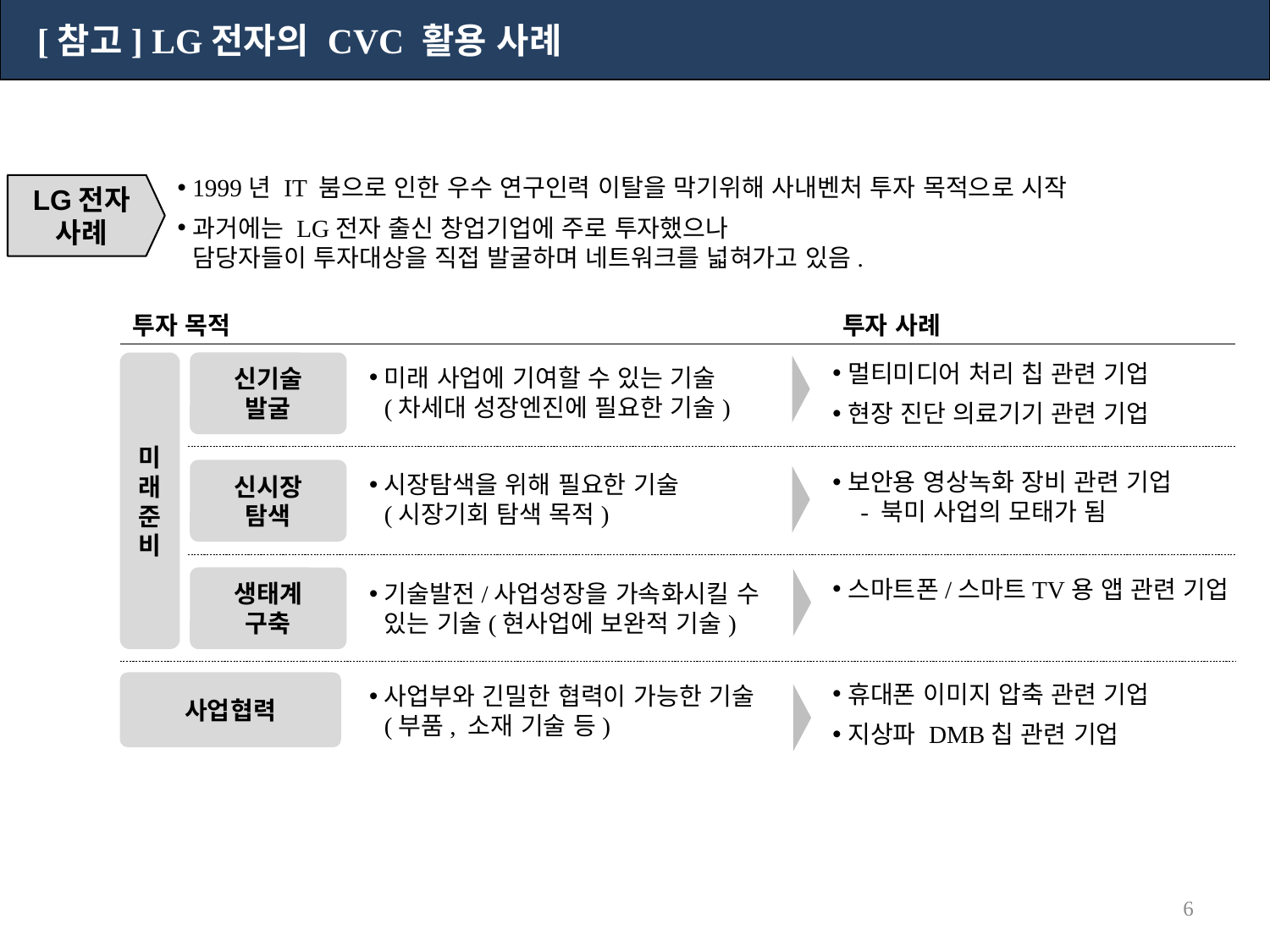

[참고] LG전자의 CVC 활용 사례
1999년 IT 붐으로 인한 우수 연구인력 이탈을 막기위해 사내벤처 투자 목적으로 시작
과거에는 LG전자 출신 창업기업에 주로 투자했으나
담당자들이 투자대상을 직접 발굴하며 네트워크를 넓혀가고 있음.
LG전자
사례
투자 목적
투자 사례
멀티미디어 처리 칩 관련 기업
현장 진단 의료기기 관련 기업
미래준비
신기술
발굴
미래 사업에 기여할 수 있는 기술
(차세대 성장엔진에 필요한 기술)

신시장
탐색
보안용 영상녹화 장비 관련 기업
 - 북미 사업의 모태가 됨
시장탐색을 위해 필요한 기술
(시장기회 탐색 목적)

생태계
구축
스마트폰/스마트TV용 앱 관련 기업
기술발전/사업성장을 가속화시킬 수 있는 기술(현사업에 보완적 기술)

사업협력
휴대폰 이미지 압축 관련 기업
지상파 DMB칩 관련 기업
사업부와 긴밀한 협력이 가능한 기술(부품, 소재 기술 등)

6